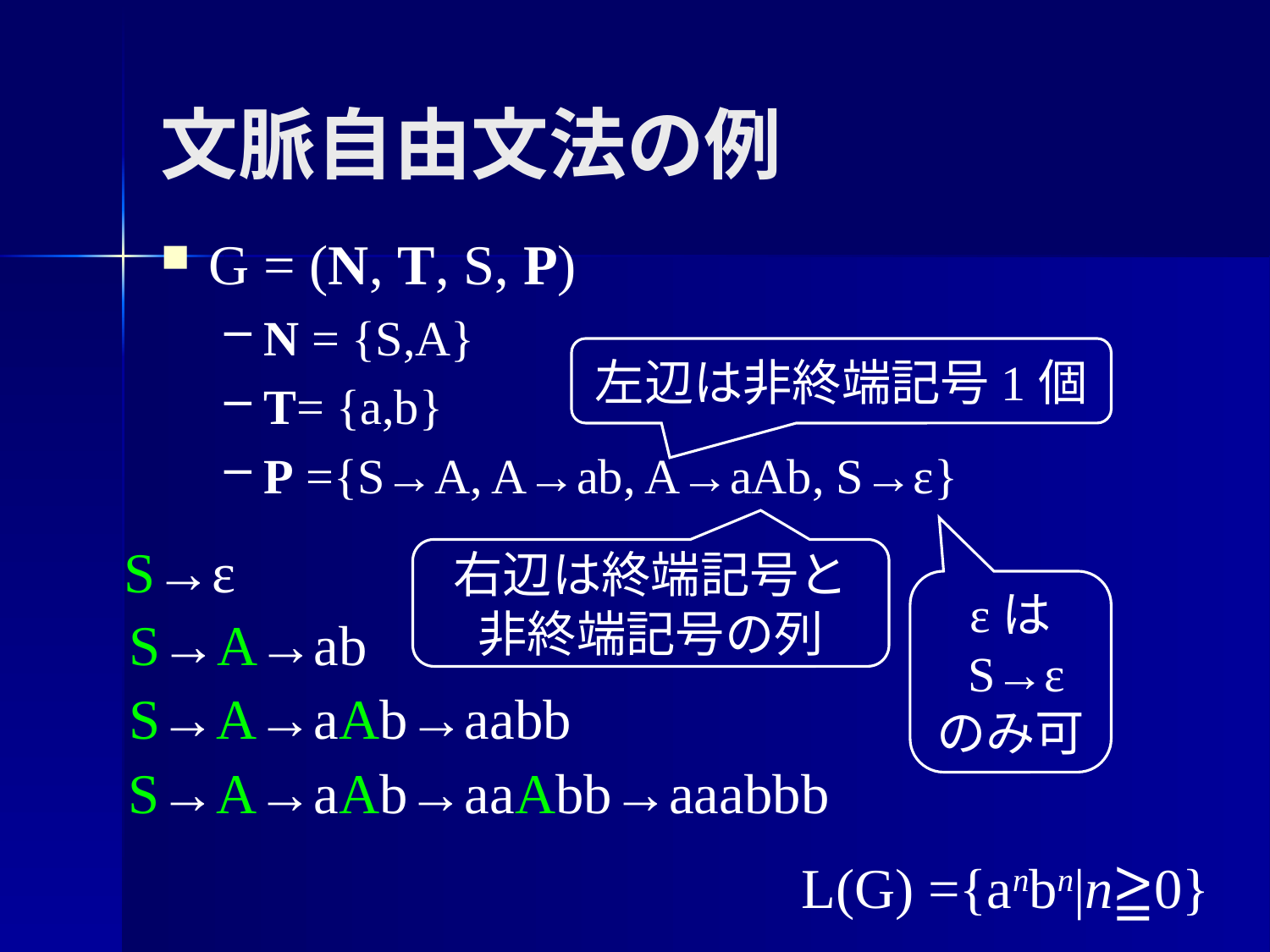

# 文脈自由文法の例
G = (N, T, S, P)
N = {S,A}
T= {a,b}
P ={S→A, A→ab, A→aAb, S→ε}
左辺は非終端記号1個
S→ε
右辺は終端記号と
非終端記号の列
εは
 S→ε
のみ可
S→A→ab
S→A→aAb→aabb
S→A→aAb→aaAbb→aaabbb
L(G) ={anbn|n≧0}